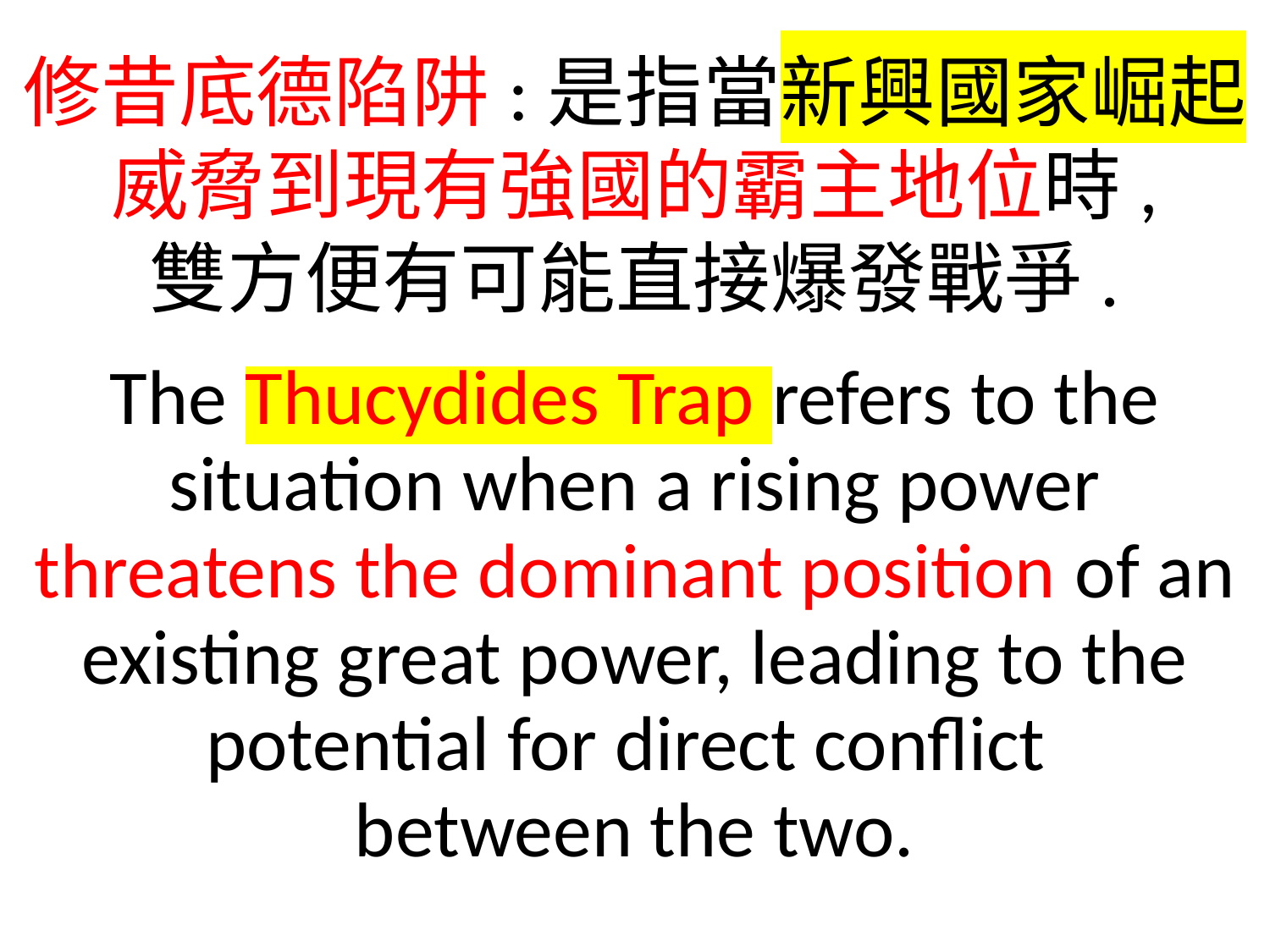

修昔底德陷阱:是指當新興國家崛起威脅到現有強國的霸主地位時,
雙方便有可能直接爆發戰爭.
The Thucydides Trap refers to the situation when a rising power threatens the dominant position of an existing great power, leading to the potential for direct conflict
between the two.